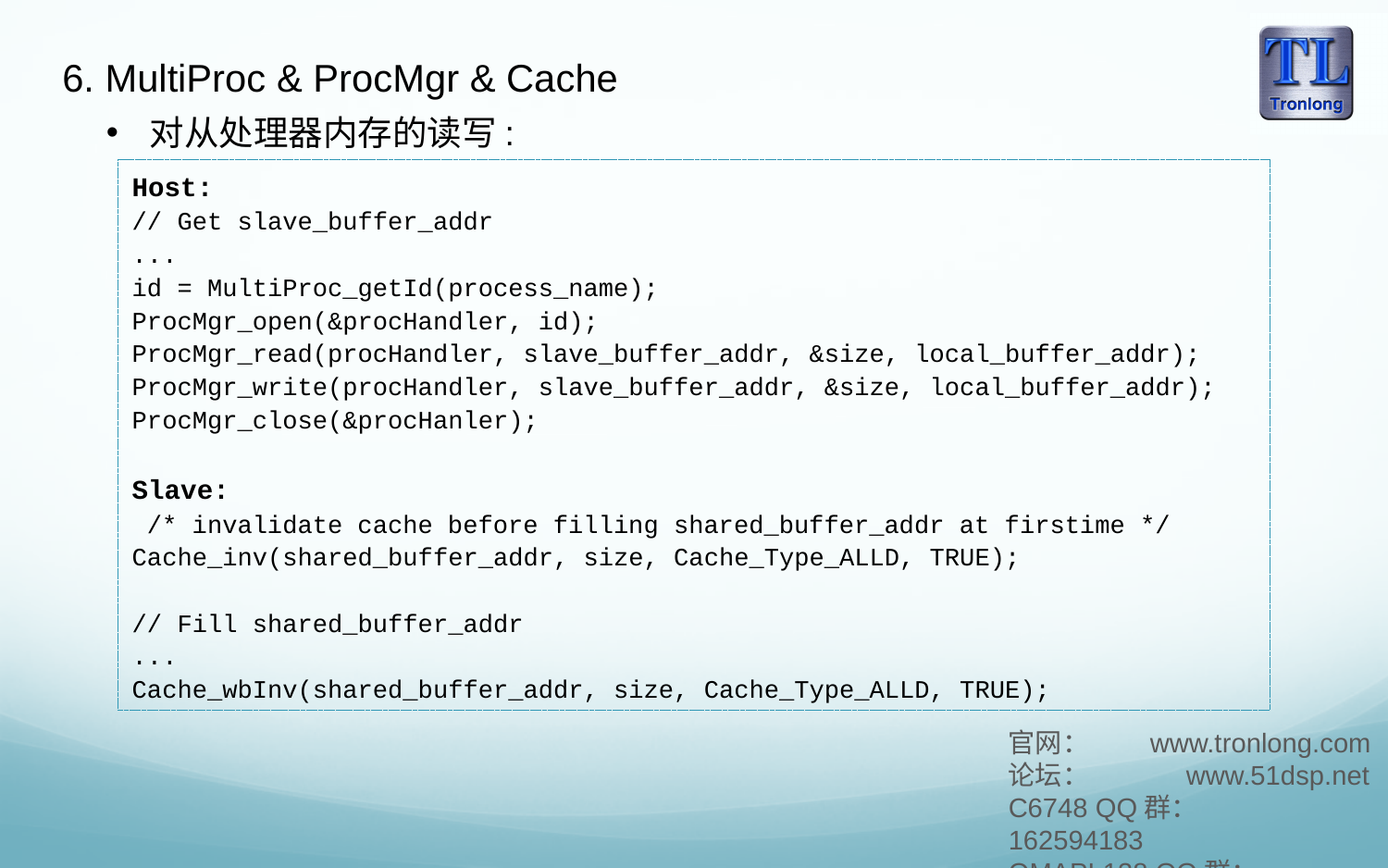

6. MultiProc & ProcMgr & Cache
对从处理器内存的读写:
Host:
// Get slave_buffer_addr
...
id = MultiProc_getId(process_name);
ProcMgr_open(&procHandler, id);
ProcMgr_read(procHandler, slave_buffer_addr, &size, local_buffer_addr);
ProcMgr_write(procHandler, slave_buffer_addr, &size, local_buffer_addr);
ProcMgr_close(&procHanler);

Slave:
 /* invalidate cache before filling shared_buffer_addr at firstime */
Cache_inv(shared_buffer_addr, size, Cache_Type_ALLD, TRUE);
// Fill shared_buffer_addr
...
Cache_wbInv(shared_buffer_addr, size, Cache_Type_ALLD, TRUE);